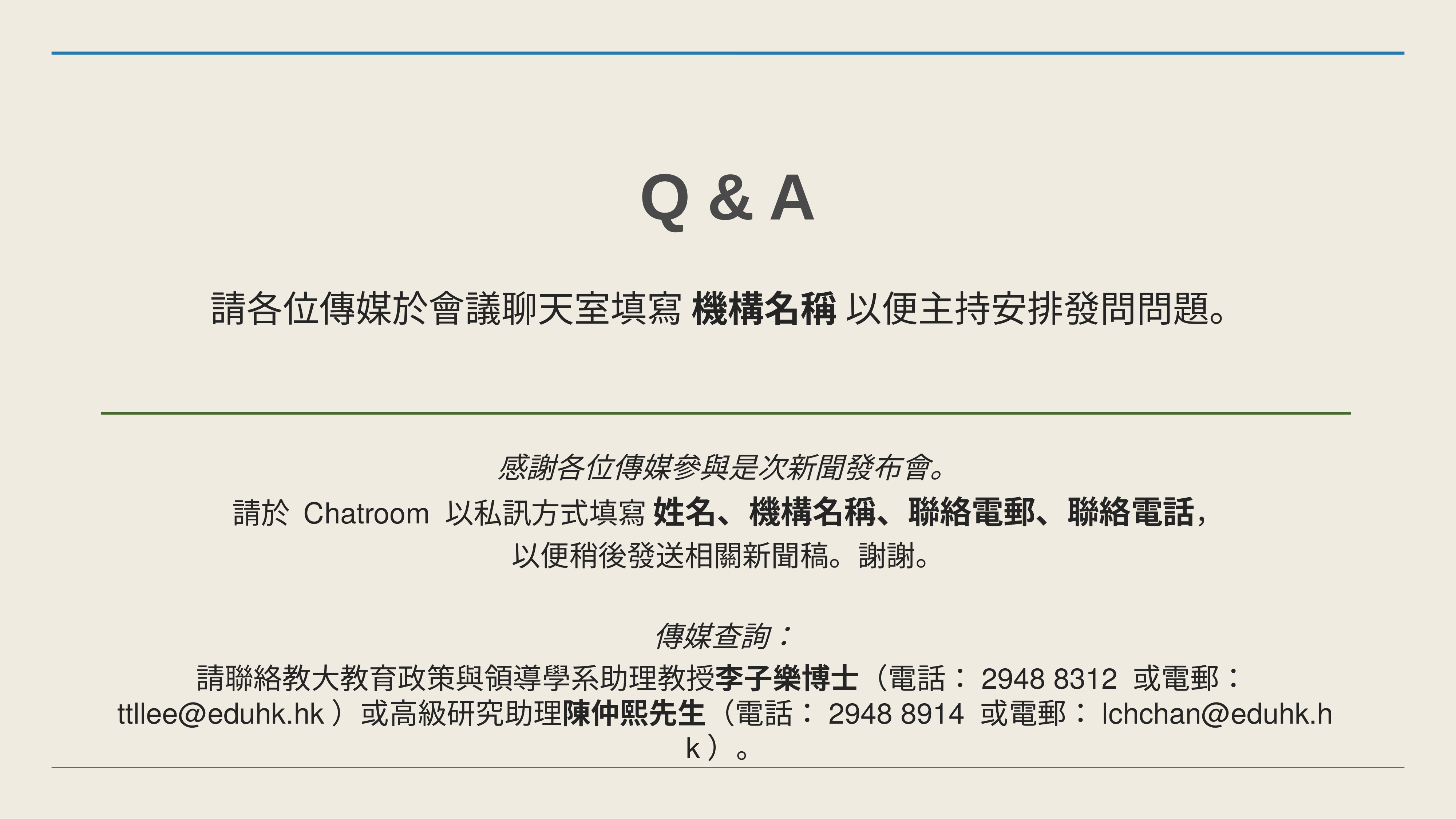

# Q & A
請各位傳媒於會議聊天室填寫 機構名稱 以便主持安排發問問題。
感謝各位傳媒參與是次新聞發布會。
請於 Chatroom 以私訊方式填寫 姓名、機構名稱、聯絡電郵、聯絡電話，
以便稍後發送相關新聞稿。謝謝。
傳媒查詢：
請聯絡教大教育政策與領導學系助理教授李子樂博士（電話：2948 8312 或電郵：ttllee@eduhk.hk）或高級研究助理陳仲熙先生（電話：2948 8914 或電郵：lchchan@eduhk.hk）。